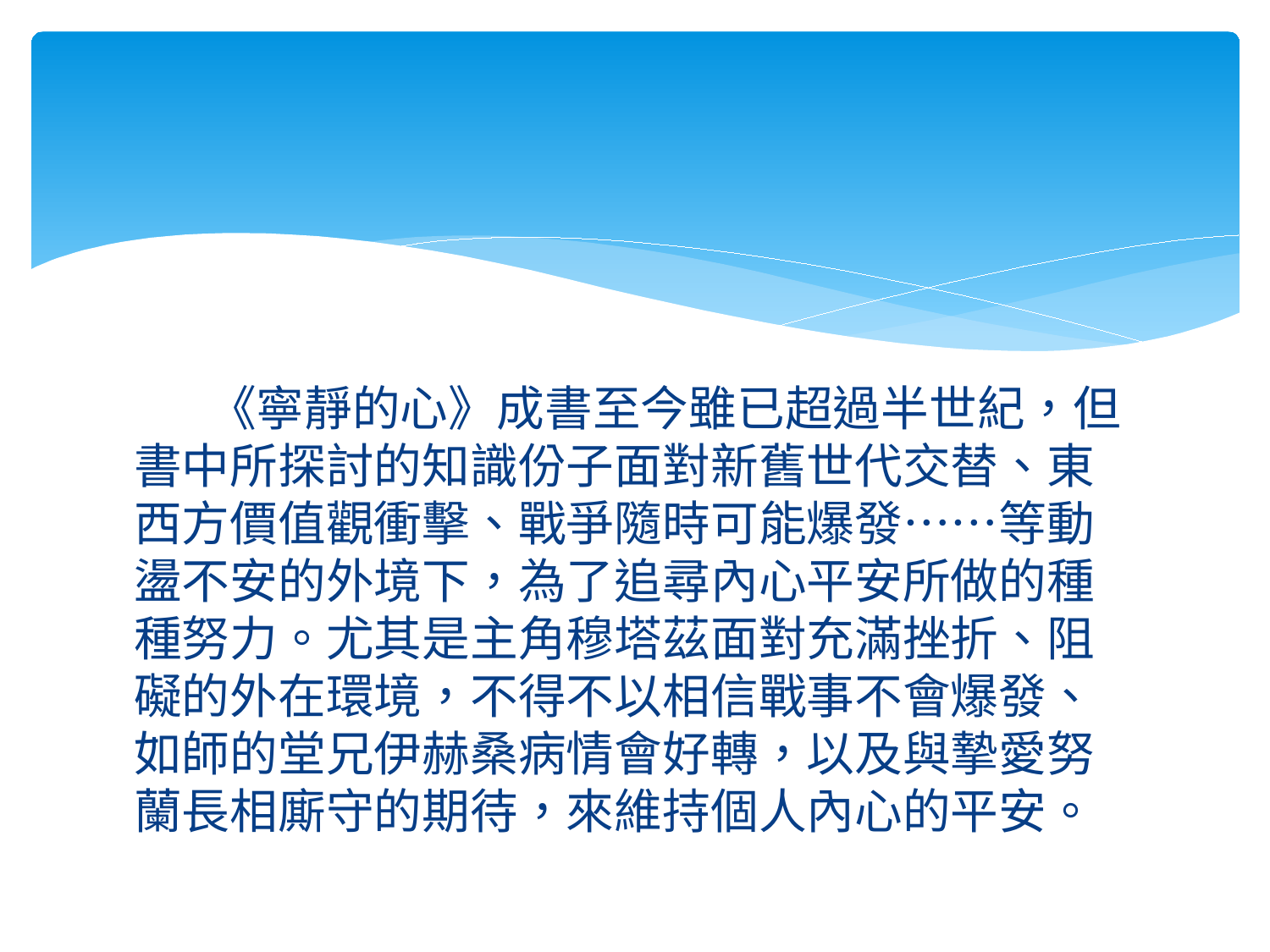

#
      《寧靜的心》成書至今雖已超過半世紀，但書中所探討的知識份子面對新舊世代交替、東西方價值觀衝擊、戰爭隨時可能爆發……等動盪不安的外境下，為了追尋內心平安所做的種種努力。尤其是主角穆塔茲面對充滿挫折、阻礙的外在環境，不得不以相信戰事不會爆發、如師的堂兄伊赫桑病情會好轉，以及與摯愛努蘭長相廝守的期待，來維持個人內心的平安。